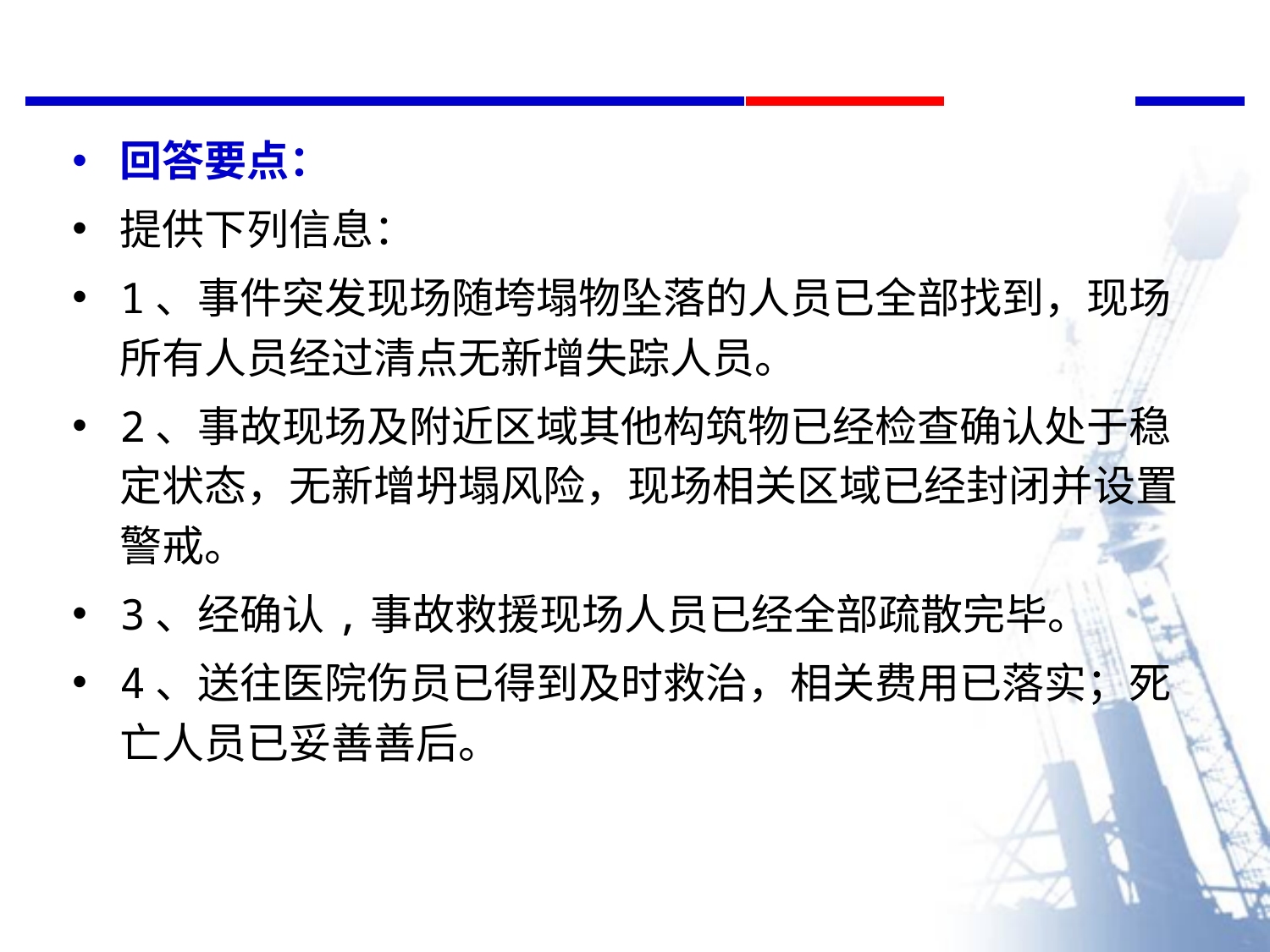

回答要点：
提供下列信息：
1、事件突发现场随垮塌物坠落的人员已全部找到，现场所有人员经过清点无新增失踪人员。
2、事故现场及附近区域其他构筑物已经检查确认处于稳定状态，无新增坍塌风险，现场相关区域已经封闭并设置警戒。
3、经确认,事故救援现场人员已经全部疏散完毕。
4、送往医院伤员已得到及时救治，相关费用已落实；死亡人员已妥善善后。